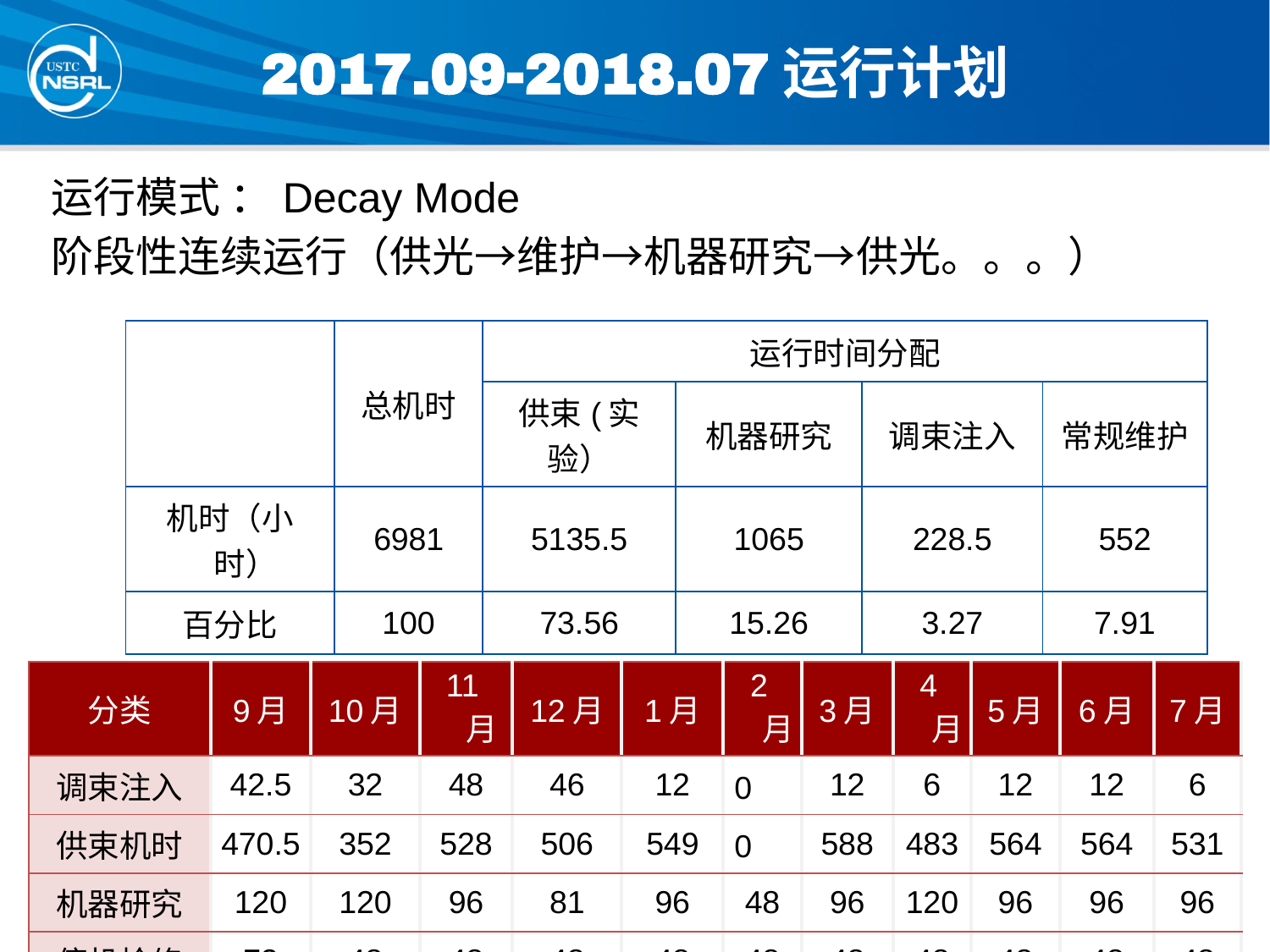

# 2017.09-2018.07运行计划
运行模式 ：Decay Mode
阶段性连续运行（供光→维护→机器研究→供光。。。）
|  | 总机时 | 运行时间分配 |  |  |  |
| --- | --- | --- | --- | --- | --- |
|  |  | 供束(实验） | 机器研究 | 调束注入 | 常规维护 |
| 机时（小时） | 6981 | 5135.5 | 1065 | 228.5 | 552 |
| 百分比 | 100 | 73.56 | 15.26 | 3.27 | 7.91 |
| 分类 | 9月 | 10月 | 11月 | 12月 | 1月 | 2月 | 3月 | 4月 | 5月 | 6月 | 7月 |
| --- | --- | --- | --- | --- | --- | --- | --- | --- | --- | --- | --- |
| 调束注入 | 42.5 | 32 | 48 | 46 | 12 | 0 | 12 | 6 | 12 | 12 | 6 |
| 供束机时 | 470.5 | 352 | 528 | 506 | 549 | 0 | 588 | 483 | 564 | 564 | 531 |
| 机器研究 | 120 | 120 | 96 | 81 | 96 | 48 | 96 | 120 | 96 | 96 | 96 |
| 停机检修 | 72 | 48 | 48 | 48 | 48 | 48 | 48 | 48 | 48 | 48 | 48 |